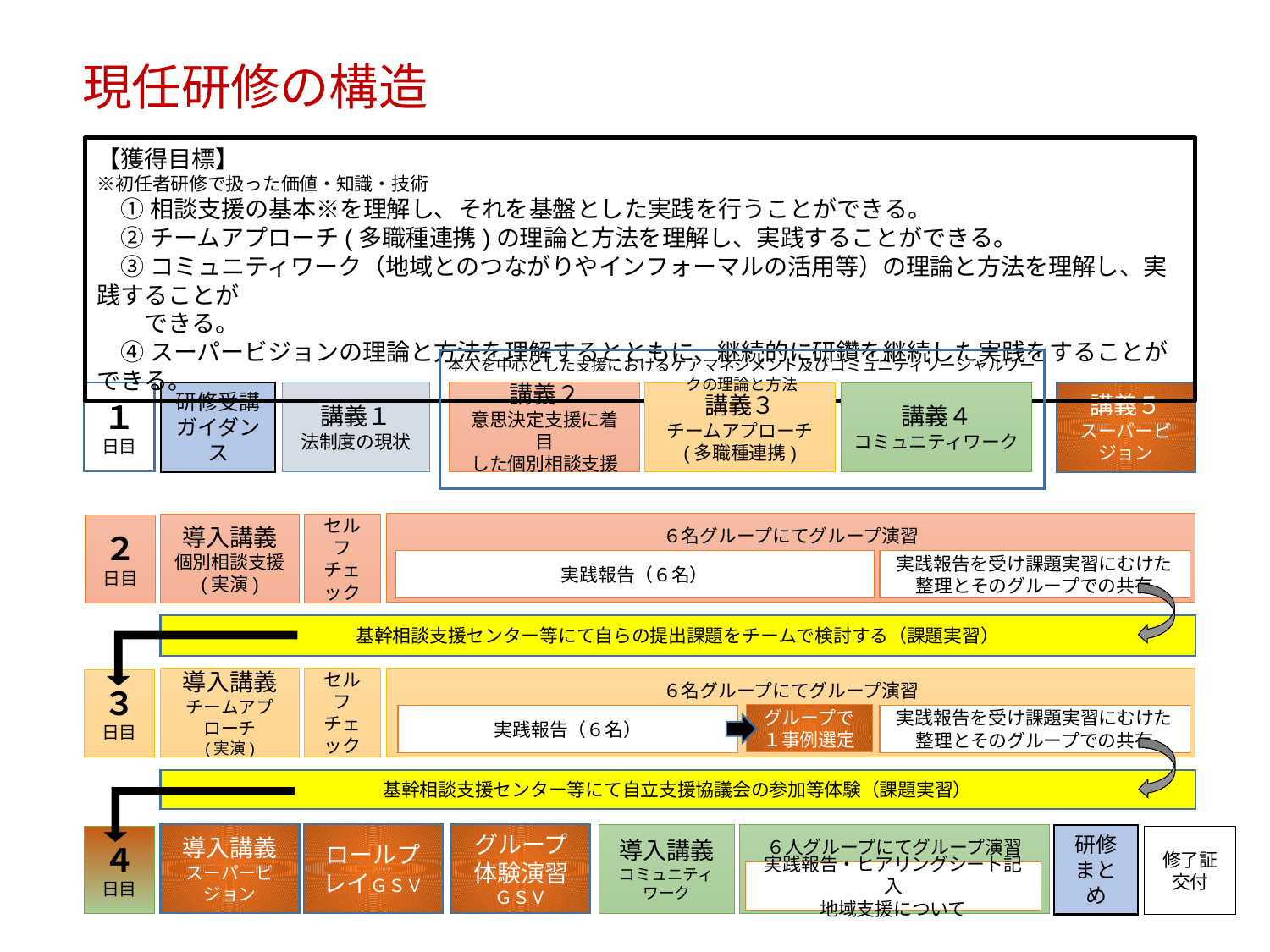

現任研修の構造
【獲得目標】 　　　　　　　　　　　　　　　　　　　　　　　　　　　　　　　　　　　　　　　※初任者研修で扱った価値・知識・技術
　① 相談支援の基本※を理解し、それを基盤とした実践を行うことができる。
　② チームアプローチ(多職種連携)の理論と方法を理解し、実践することができる。
　③ コミュニティワーク（地域とのつながりやインフォーマルの活用等）の理論と方法を理解し、実践することが
　　できる。
　④ スーパービジョンの理論と方法を理解するとともに、継続的に研鑽を継続した実践をすることができる。
本人を中心とした支援におけるケアマネジメント及びコミュニティソーシャルワークの理論と方法

１
日目
研修受講
ガイダンス
講義１
法制度の現状
講義２
意思決定支援に着目
した個別相談支援
講義５
スーパービジョン
講義４
コミュニティワーク
講義３
チームアプローチ
(多職種連携)
６名グループにてグループ演習

導入講義
個別相談支援
(実演)
セルフ
チェック
２
日目
実践報告（６名）
実践報告を受け課題実習にむけた整理とそのグループでの共有

基幹相談支援センター等にて自らの提出課題をチームで検討する（課題実習）

導入講義
チームアプローチ
(実演)
セルフ
チェック
６名グループにてグループ演習

３
日目
グループで
１事例選定
実践報告（６名）
実践報告を受け課題実習にむけた整理とそのグループでの共有

基幹相談支援センター等にて自立支援協議会の参加等体験（課題実習）

導入講義
スーパービジョン
ロールプレイＧＳＶ
グループ体験演習
ＧＳＶ
導入講義
コミュニティワーク
６人グループにてグループ演習

研修
まとめ
４
日目
修了証
交付
実践報告・ヒアリングシート記入
地域支援について